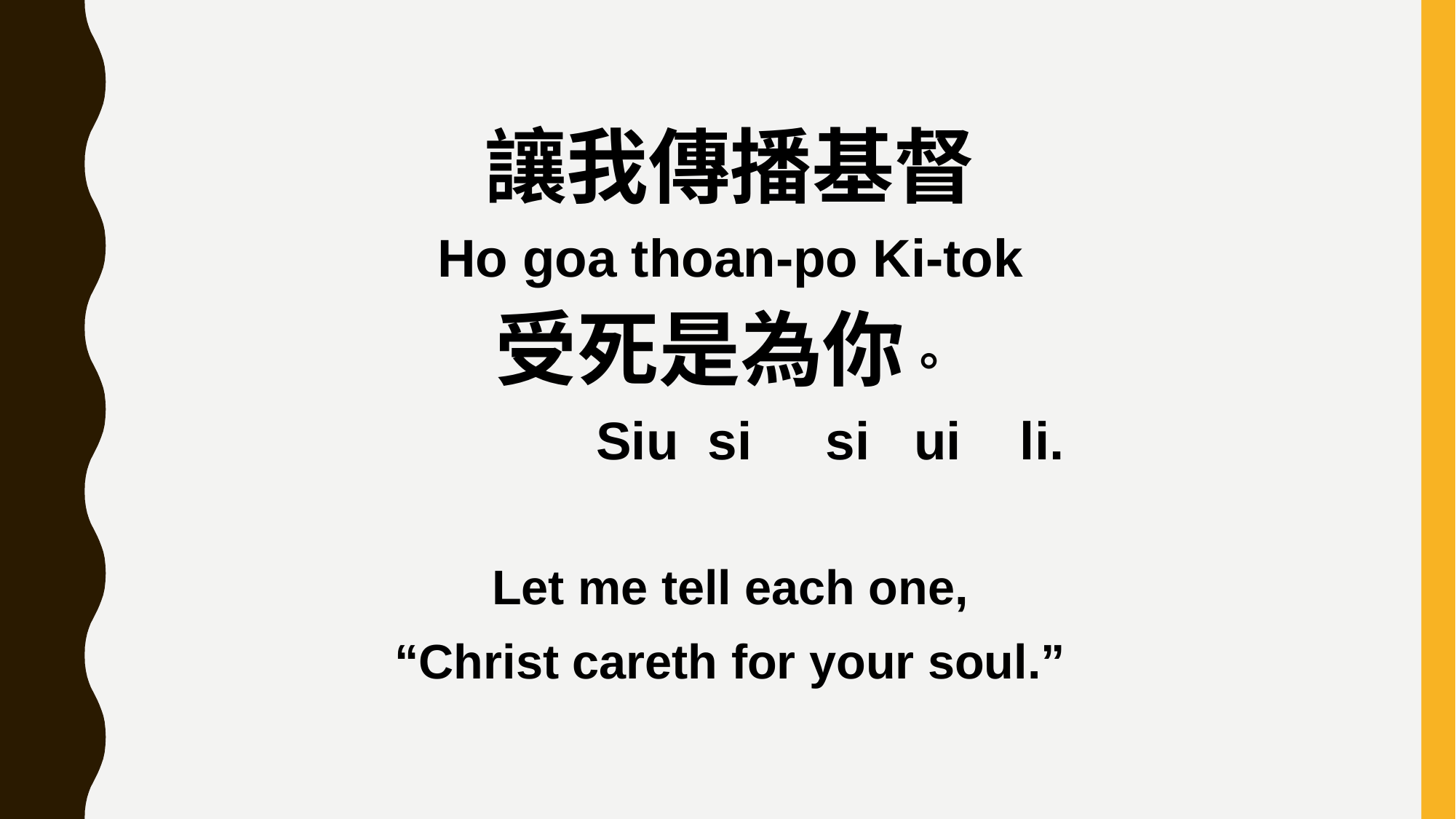

讓我傳播基督
Ho goa thoan-po Ki-tok
受死是為你。
                           Siu  si     si   ui    li.

Let me tell each one,
“Christ careth for your soul.”